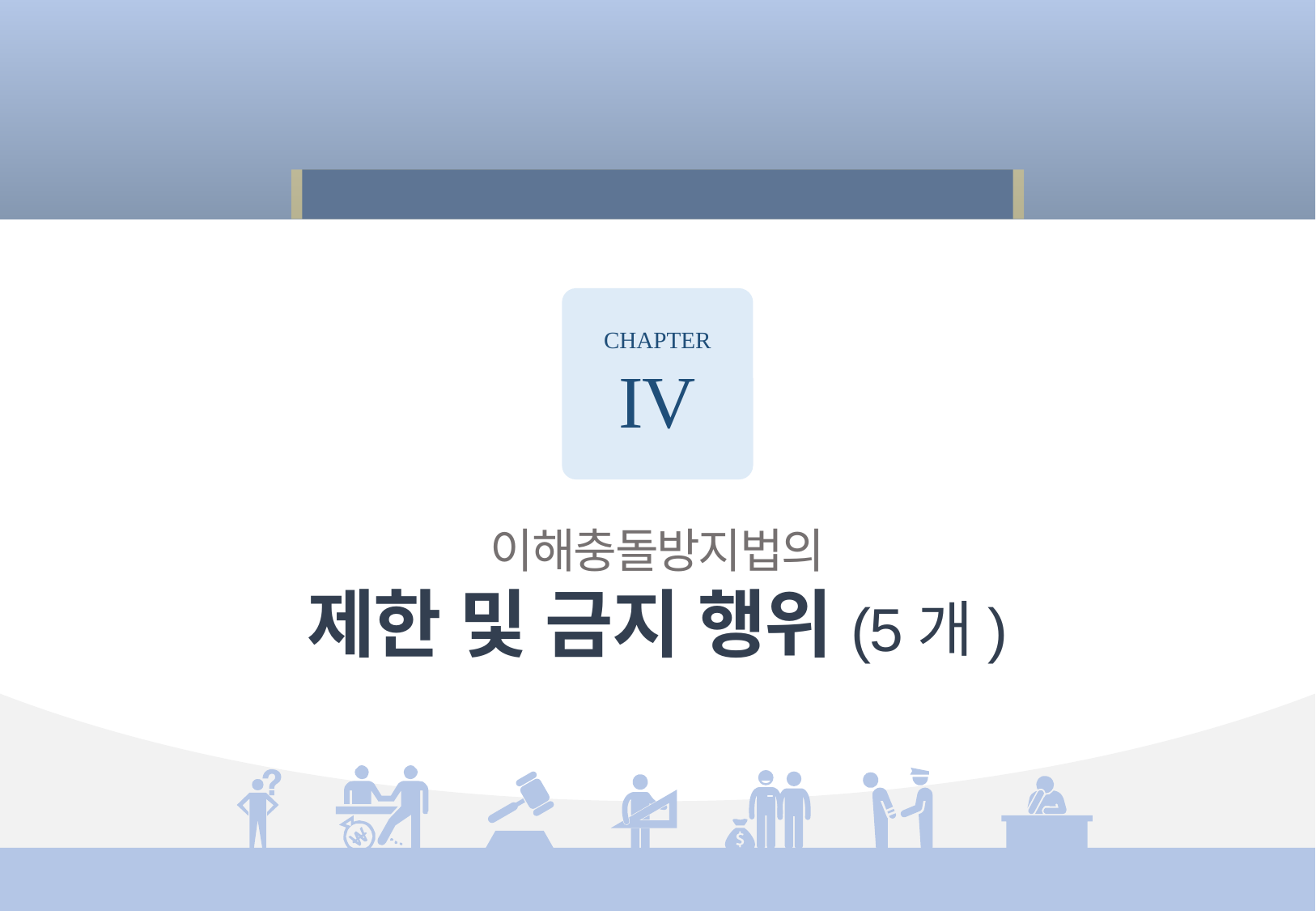

「공직자의 이해충돌 방지법」의 이해

CHAPTER
IV
이해충돌방지법의
제한 및 금지 행위(5개)

69